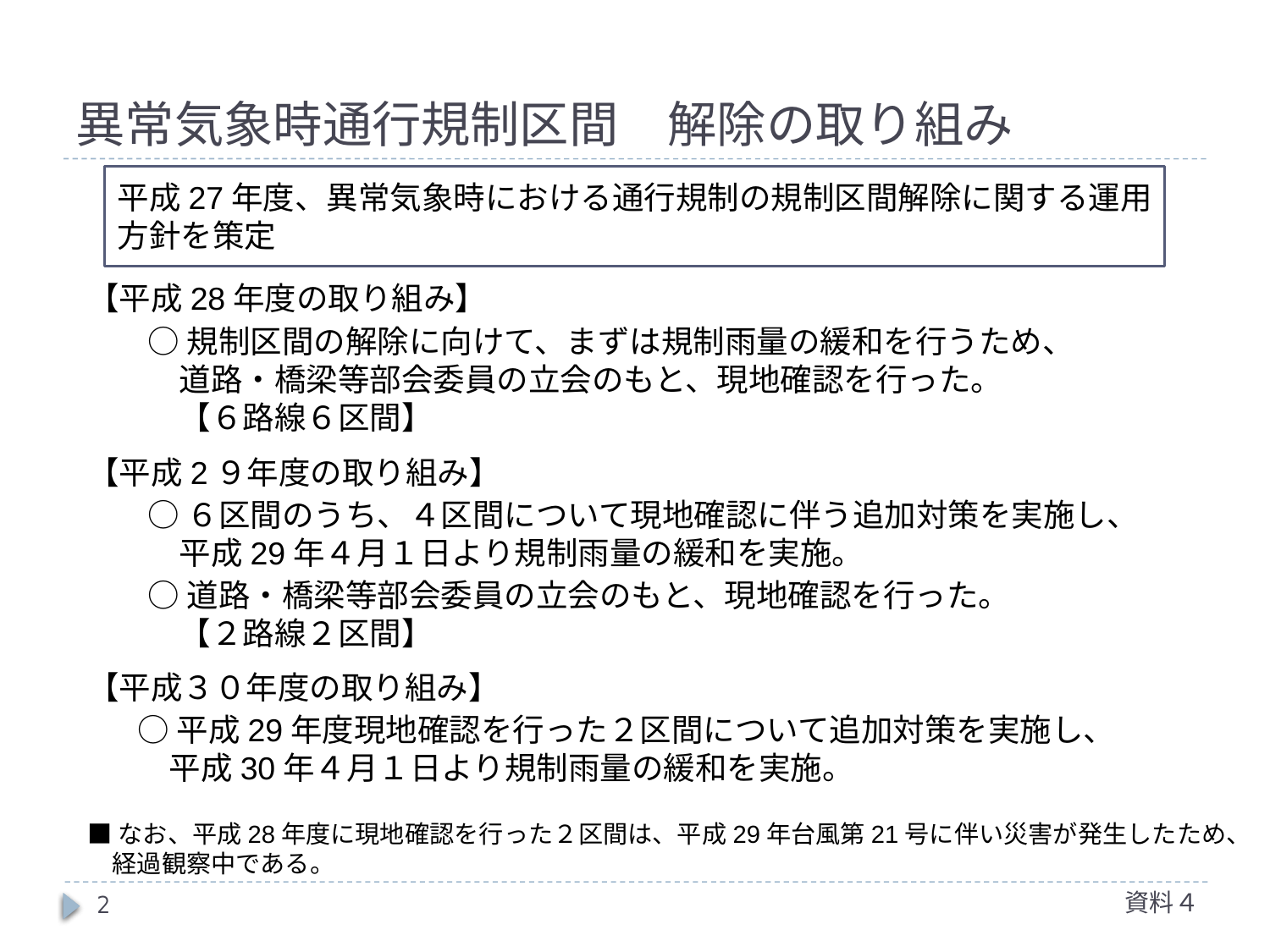

# 異常気象時通行規制区間　解除の取り組み
平成27年度、異常気象時における通行規制の規制区間解除に関する運用方針を策定
【平成28年度の取り組み】
○規制区間の解除に向けて、まずは規制雨量の緩和を行うため、
　道路・橋梁等部会委員の立会のもと、現地確認を行った。
　【６路線６区間】
【平成2９年度の取り組み】
○６区間のうち、４区間について現地確認に伴う追加対策を実施し、
　平成29年４月１日より規制雨量の緩和を実施。
○道路・橋梁等部会委員の立会のもと、現地確認を行った。
　【２路線２区間】
【平成３０年度の取り組み】
○平成29年度現地確認を行った２区間について追加対策を実施し、
　平成30年４月１日より規制雨量の緩和を実施。
■なお、平成28年度に現地確認を行った２区間は、平成29年台風第21号に伴い災害が発生したため、
　経過観察中である。
資料４
2